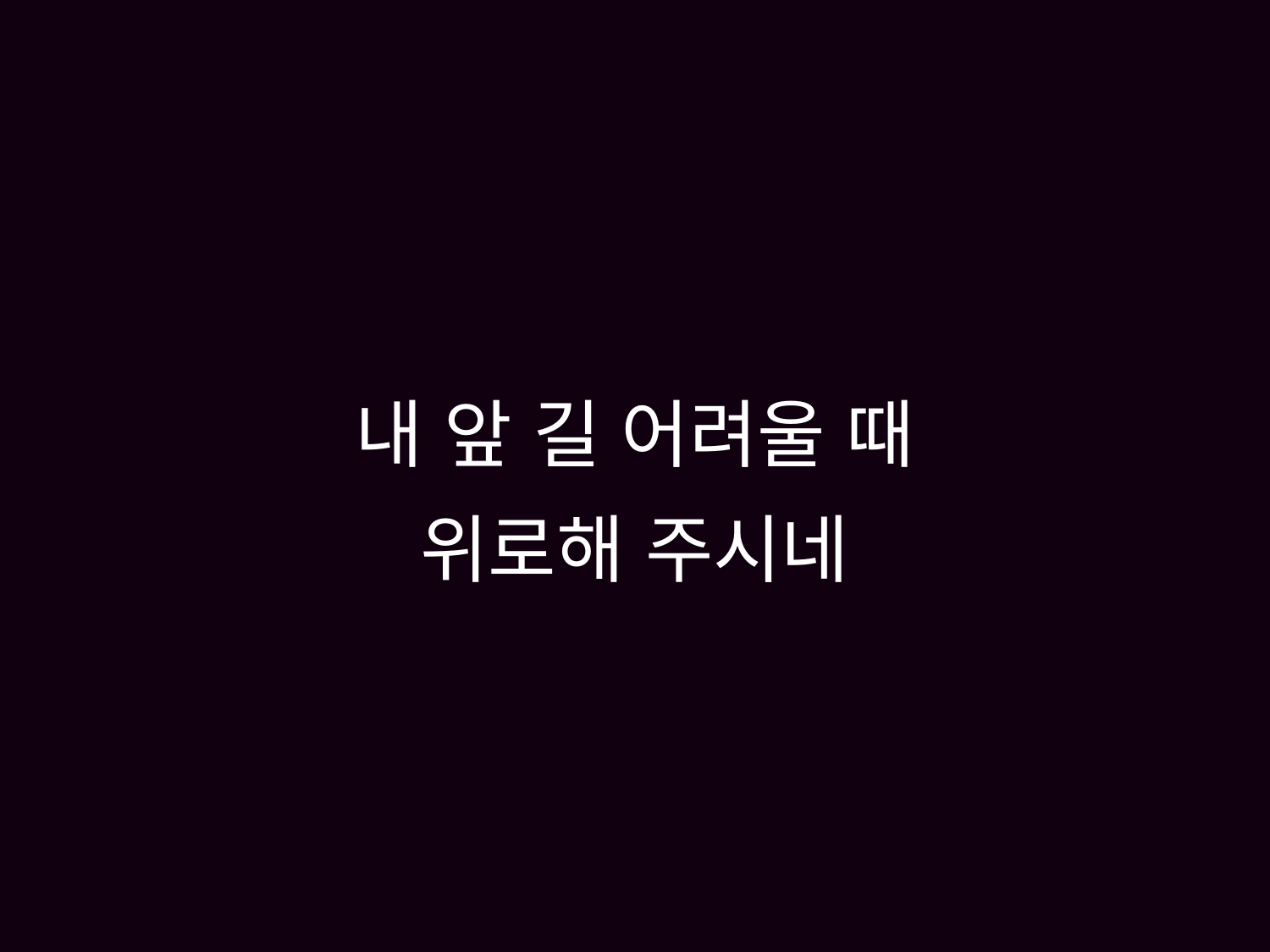

# 내 앞 길 어려울 때 위로해 주시네